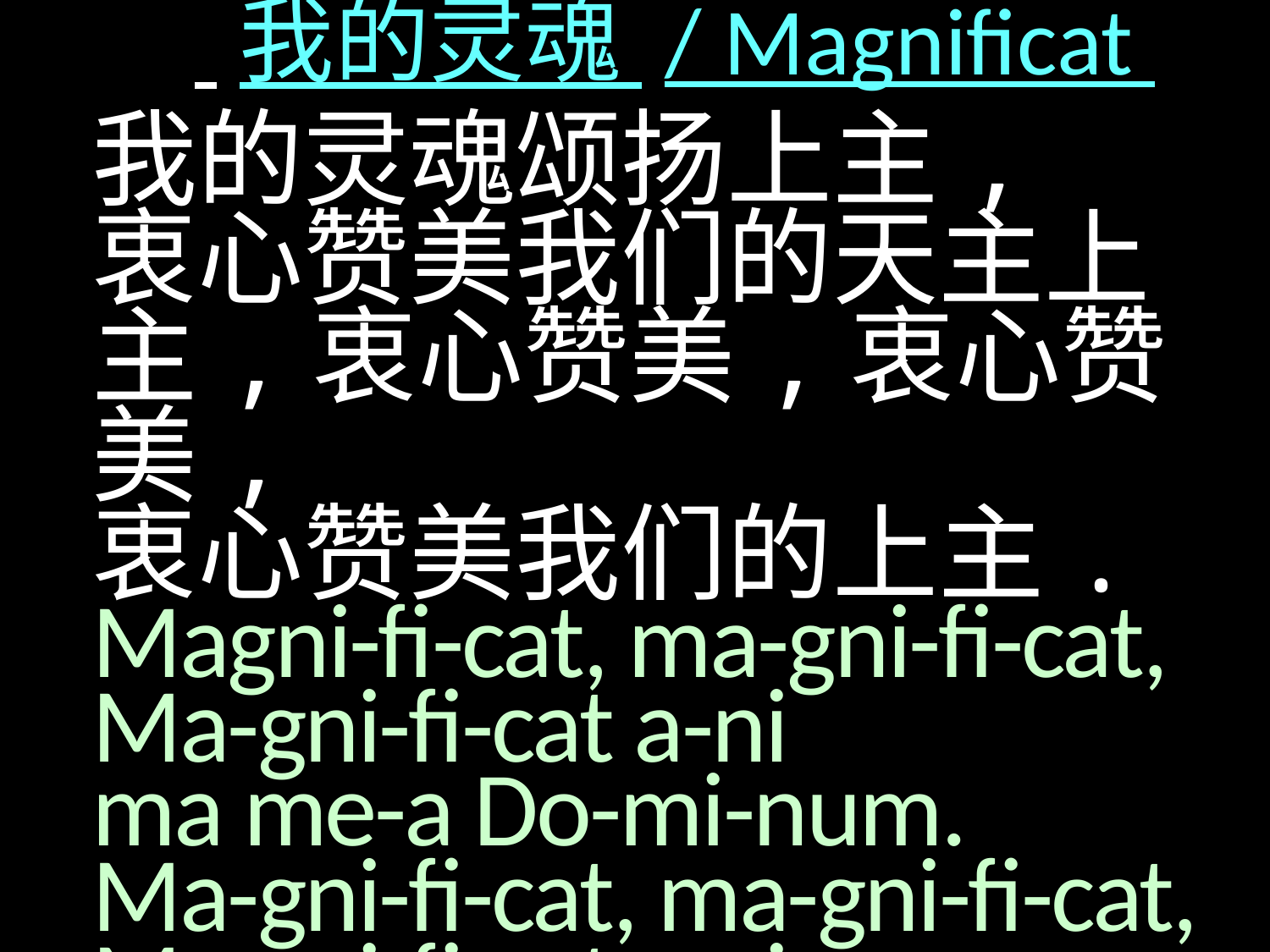

我的灵魂 / Magnificat

我的灵魂颂扬上主,
衷心赞美我们的天主上主,衷心赞美,衷心赞美,
衷心赞美我们的上主.
Magni-fi-cat, ma-gni-fi-cat,
Ma-gni-fi-cat a-ni
ma me-a Do-mi-num.
Ma-gni-fi-cat, ma-gni-fi-cat,
Ma-gni-fi-cat a-ni  ma me-a.